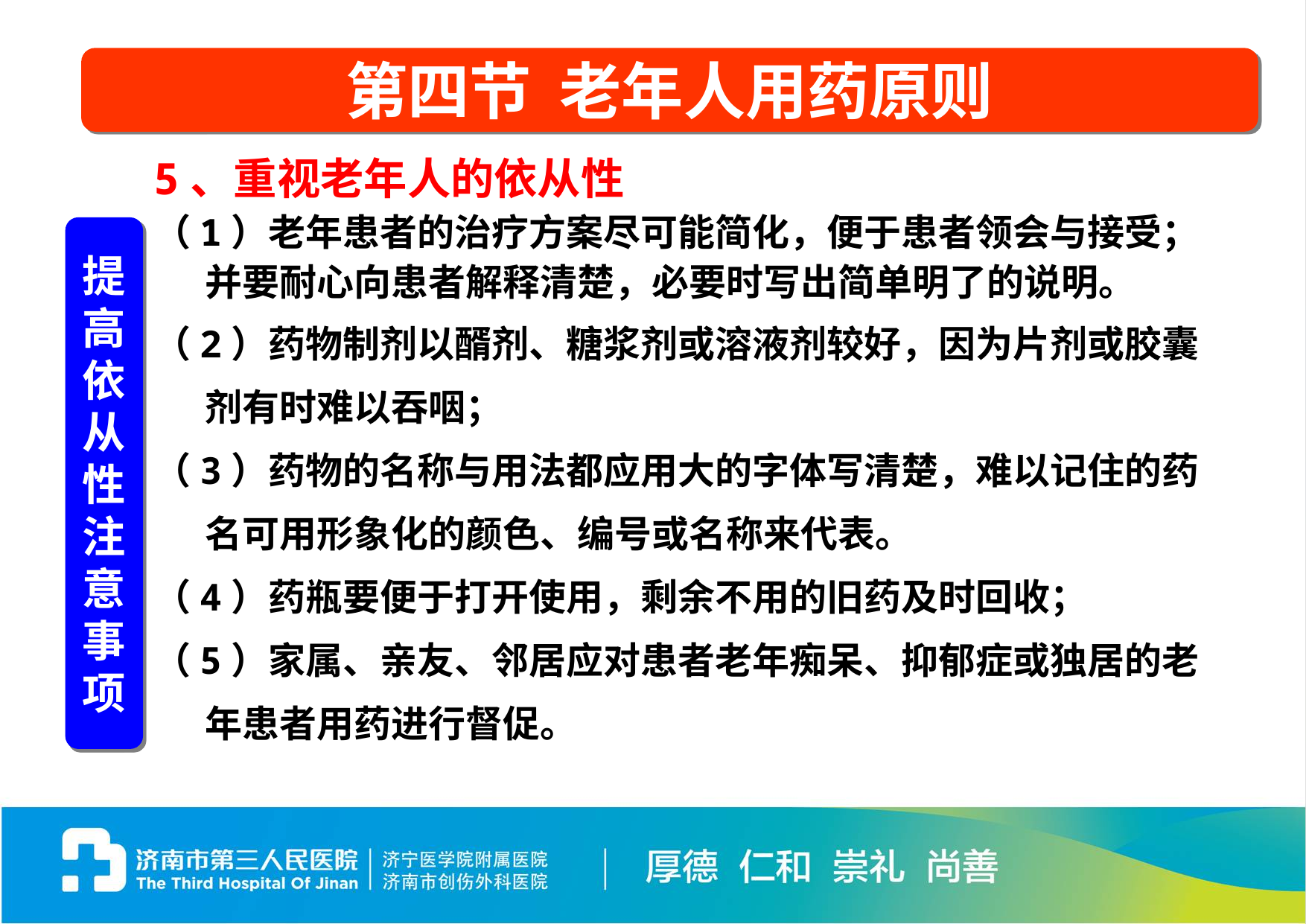

第四节  老年人用药原则
5、重视老年人的依从性
（1）老年患者的治疗方案尽可能简化，便于患者领会与接受；
     并要耐心向患者解释清楚，必要时写出简单明了的说明。
（2）药物制剂以醑剂、糖浆剂或溶液剂较好，因为片剂或胶囊
     剂有时难以吞咽；
（3）药物的名称与用法都应用大的字体写清楚，难以记住的药
     名可用形象化的颜色、编号或名称来代表。
（4）药瓶要便于打开使用，剩余不用的旧药及时回收；
（5）家属、亲友、邻居应对患者老年痴呆、抑郁症或独居的老
     年患者用药进行督促。
提高依从性注意事项